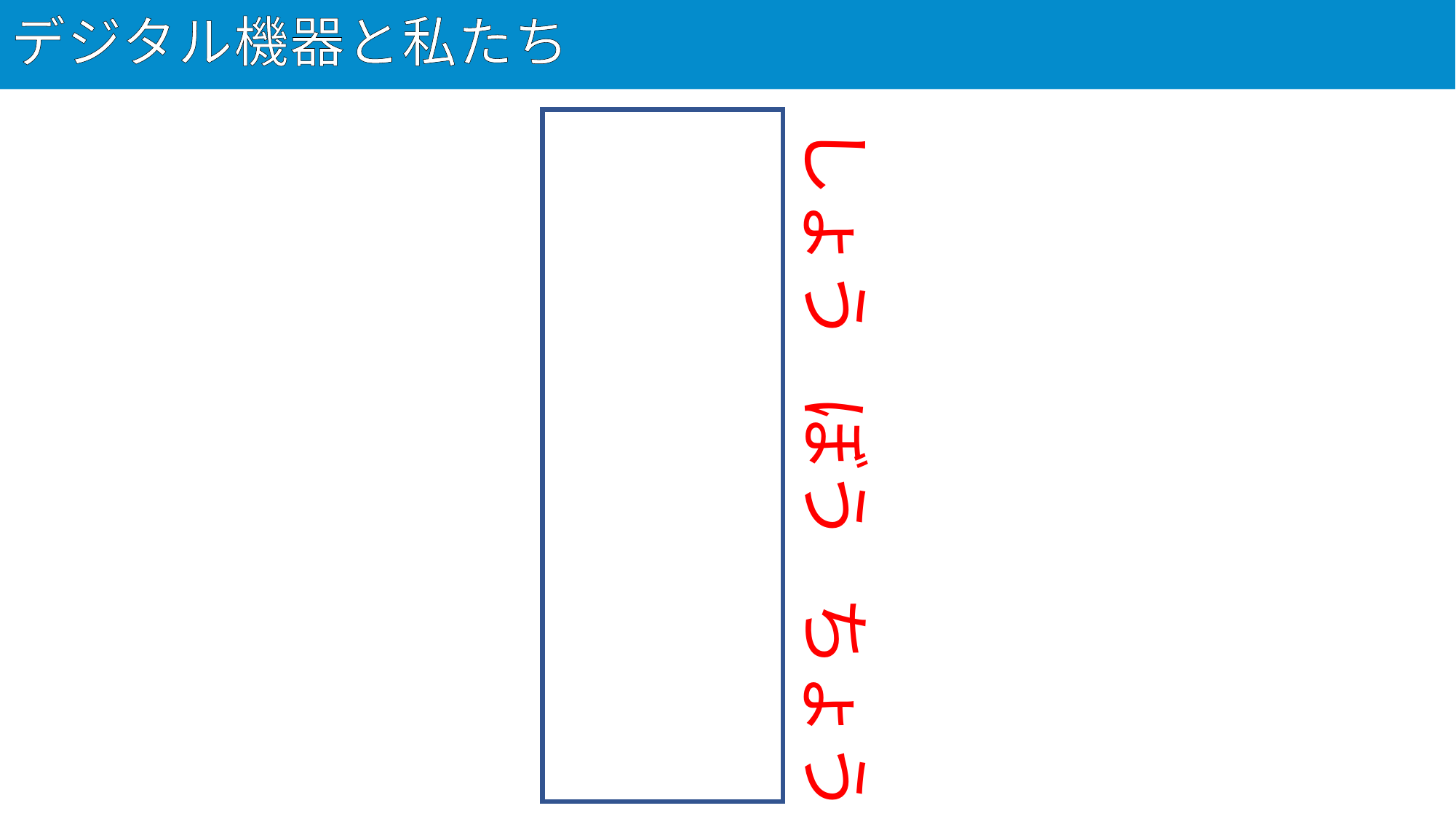

# デジタル機器と私たち
69
消防庁

しょう
ぼう
ちょう